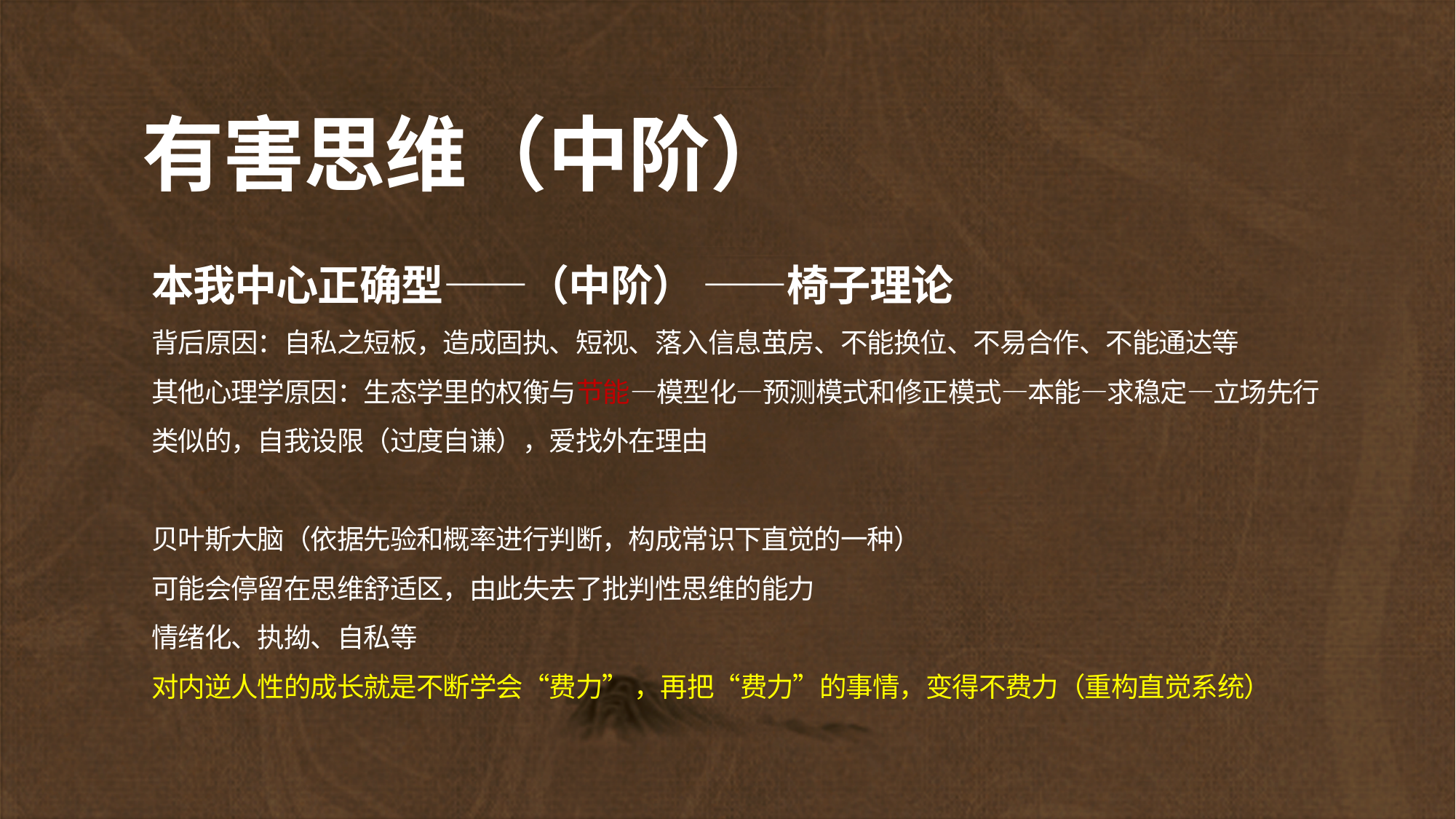

# 有害思维（中阶）
本我中心正确型——（中阶） ——椅子理论
背后原因：自私之短板，造成固执、短视、落入信息茧房、不能换位、不易合作、不能通达等
其他心理学原因：生态学里的权衡与节能—模型化—预测模式和修正模式—本能—求稳定—立场先行
类似的，自我设限（过度自谦），爱找外在理由

贝叶斯大脑（依据先验和概率进行判断，构成常识下直觉的一种）
可能会停留在思维舒适区，由此失去了批判性思维的能力
情绪化、执拗、自私等
对内逆人性的成长就是不断学会“费力” ，再把“费力”的事情，变得不费力（重构直觉系统）